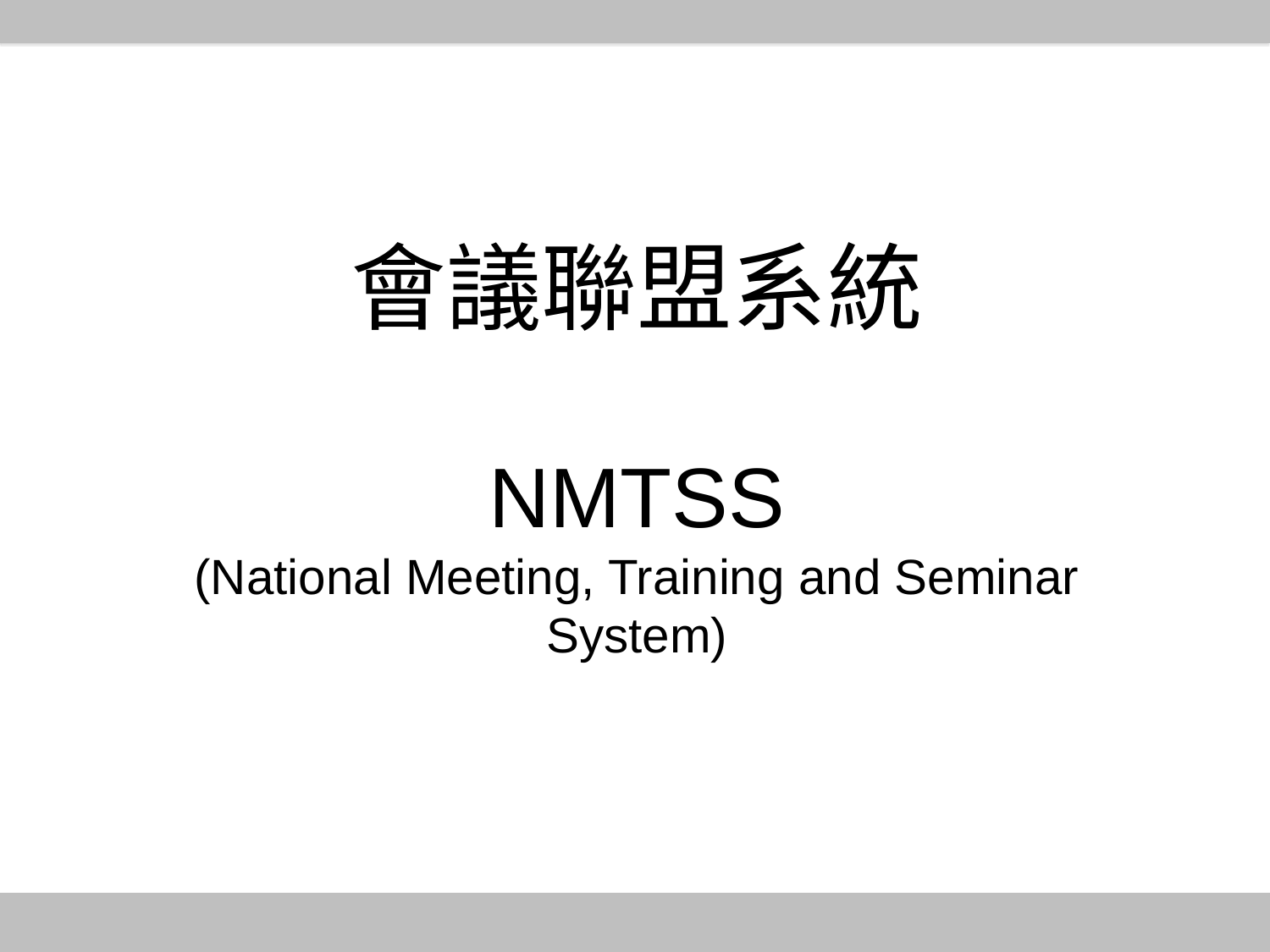

會議聯盟系統

NMTSS
(National Meeting, Training and Seminar System)